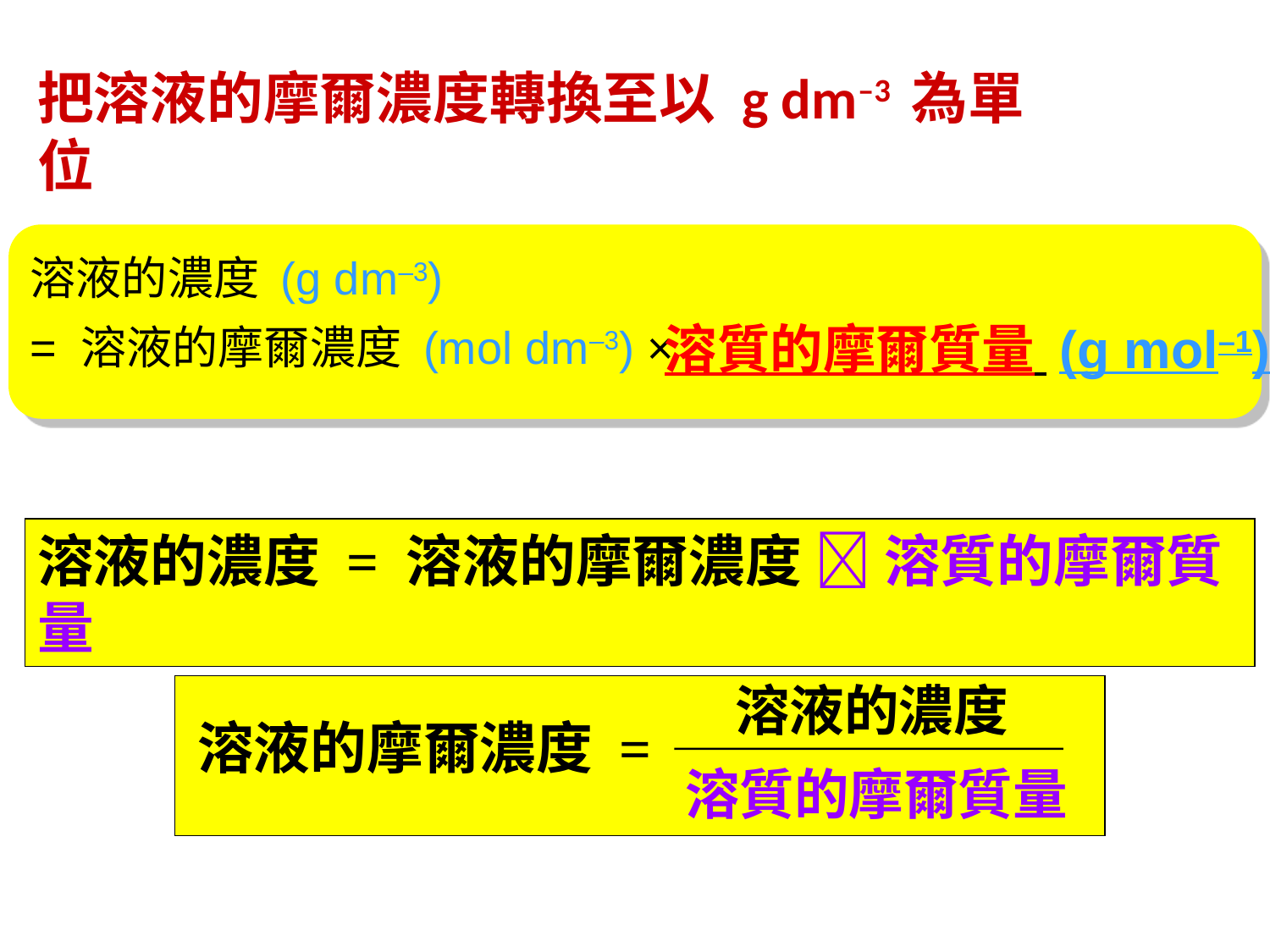

把溶液的摩爾濃度轉換至以 g dm–3 為單位

溶液的濃度 (g dm–3)
= 溶液的摩爾濃度 (mol dm–3) ×
溶質的摩爾質量 (g mol–1)
溶液的濃度 = 溶液的摩爾濃度 × 溶質的摩爾質量

溶液的濃度
溶液的摩爾濃度 =

溶質的摩爾質量